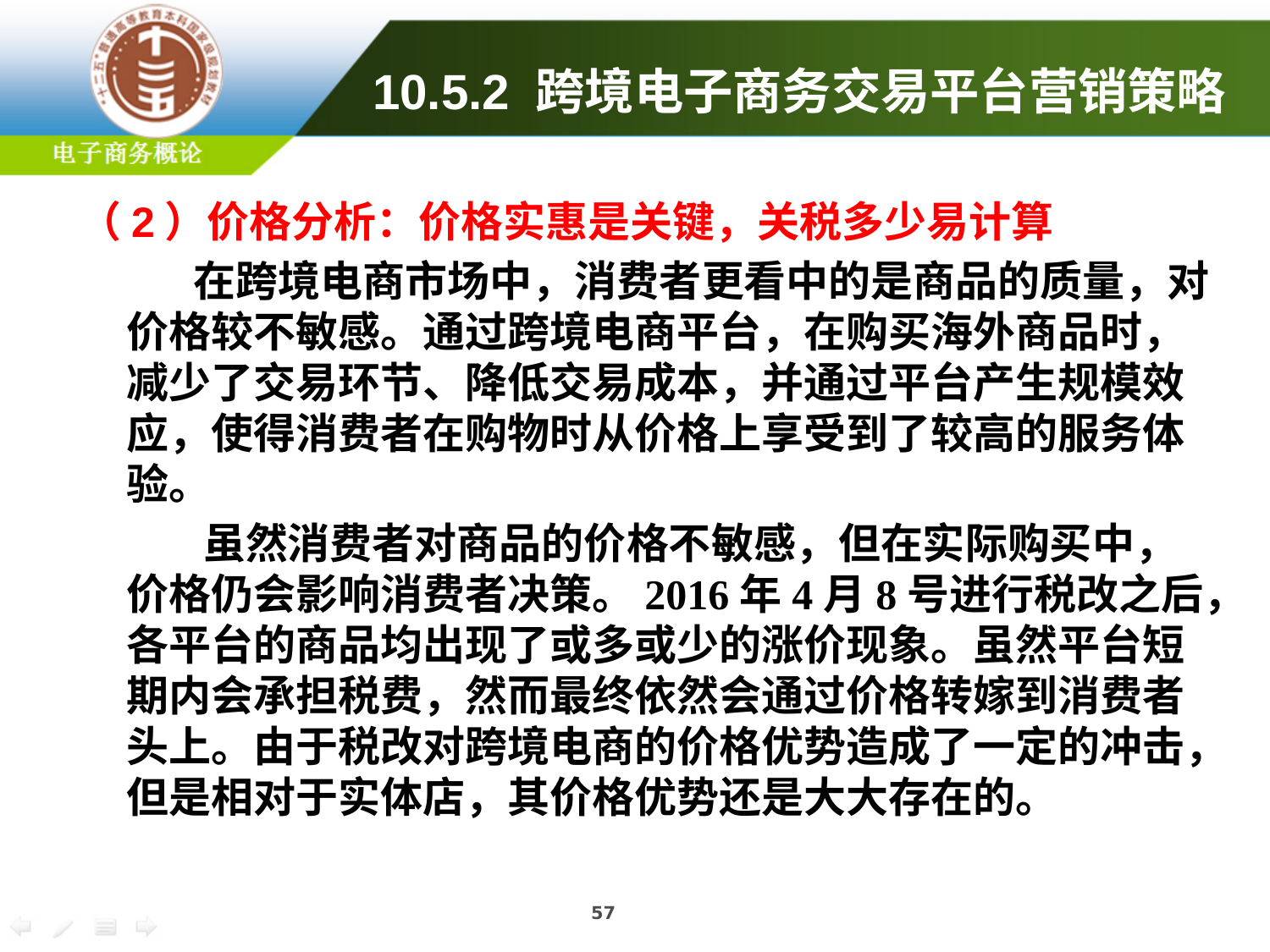

10.5.2 跨境电子商务交易平台营销策略
（2）价格分析：价格实惠是关键，关税多少易计算
           在跨境电商市场中，消费者更看中的是商品的质量，对价格较不敏感。通过跨境电商平台，在购买海外商品时，减少了交易环节、降低交易成本，并通过平台产生规模效应，使得消费者在购物时从价格上享受到了较高的服务体验。
            虽然消费者对商品的价格不敏感，但在实际购买中，价格仍会影响消费者决策。2016年4月8号进行税改之后，各平台的商品均出现了或多或少的涨价现象。虽然平台短期内会承担税费，然而最终依然会通过价格转嫁到消费者头上。由于税改对跨境电商的价格优势造成了一定的冲击，但是相对于实体店，其价格优势还是大大存在的。

57